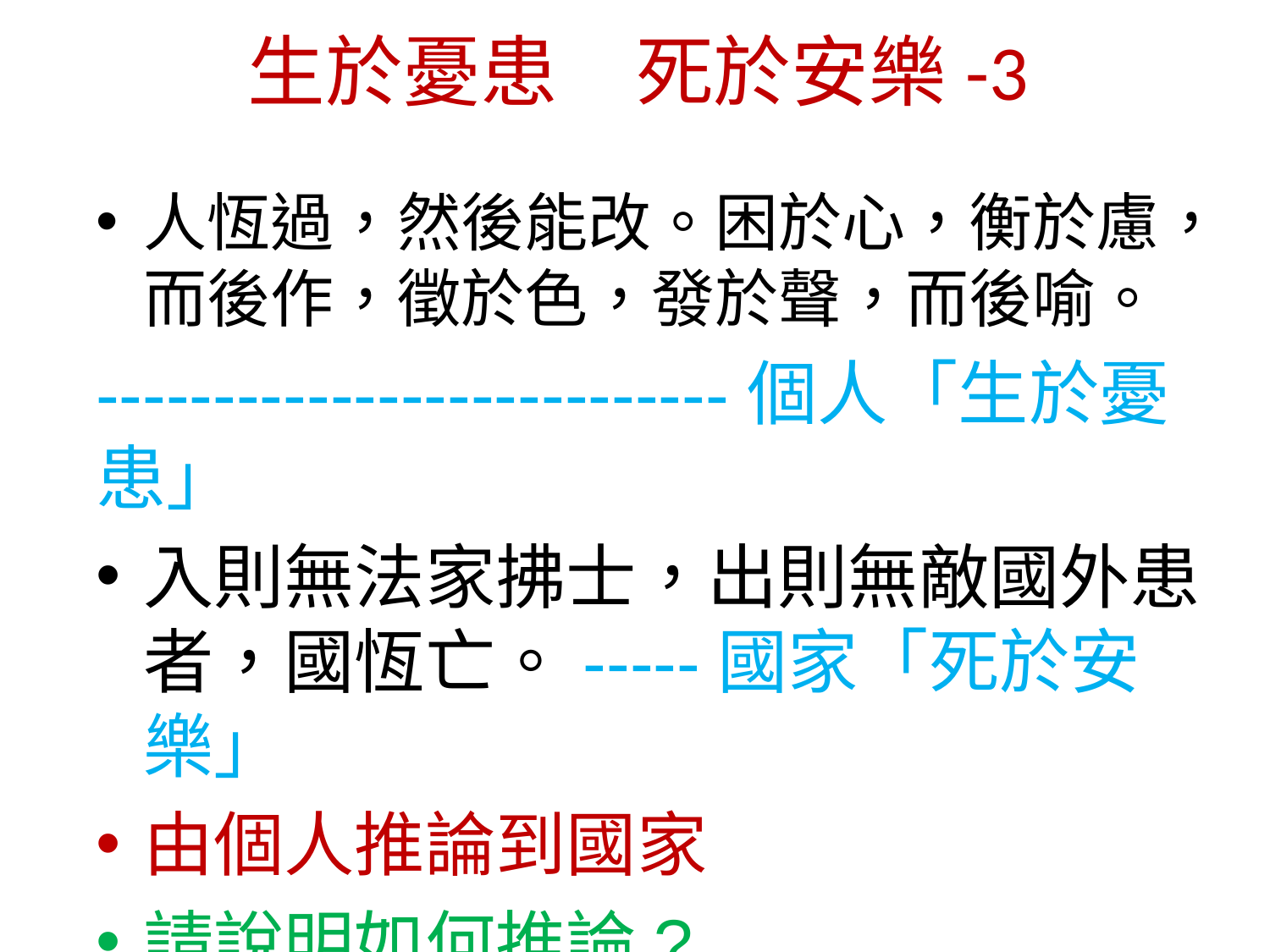

生於憂患　死於安樂-3
人恆過，然後能改。困於心，衡於慮，而後作，徵於色，發於聲，而後喻。
---------------------------個人「生於憂患」
入則無法家拂士，出則無敵國外患者，國恆亡。-----國家「死於安樂」
由個人推論到國家
請說明如何推論?
動心忍性，曾益其所不能